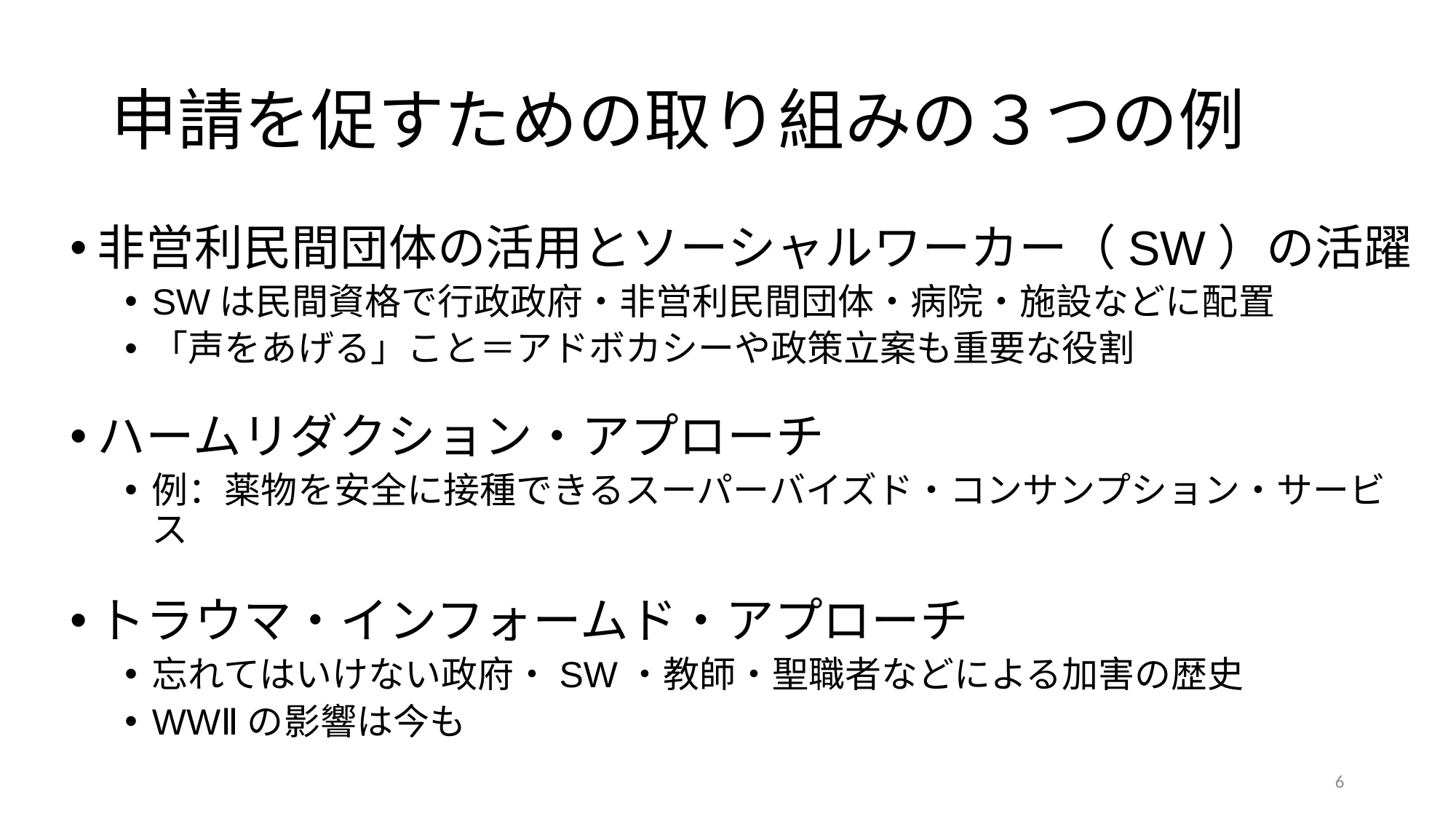

# 申請を促すための取り組みの３つの例
非営利民間団体の活用とソーシャルワーカー（SW）の活躍
SWは民間資格で行政政府・非営利民間団体・病院・施設などに配置
「声をあげる」こと＝アドボカシーや政策立案も重要な役割

ハームリダクション・アプローチ
例：薬物を安全に接種できるスーパーバイズド・コンサンプション・サービス

トラウマ・インフォームド・アプローチ
忘れてはいけない政府・SW・教師・聖職者などによる加害の歴史
WWⅡの影響は今も

6